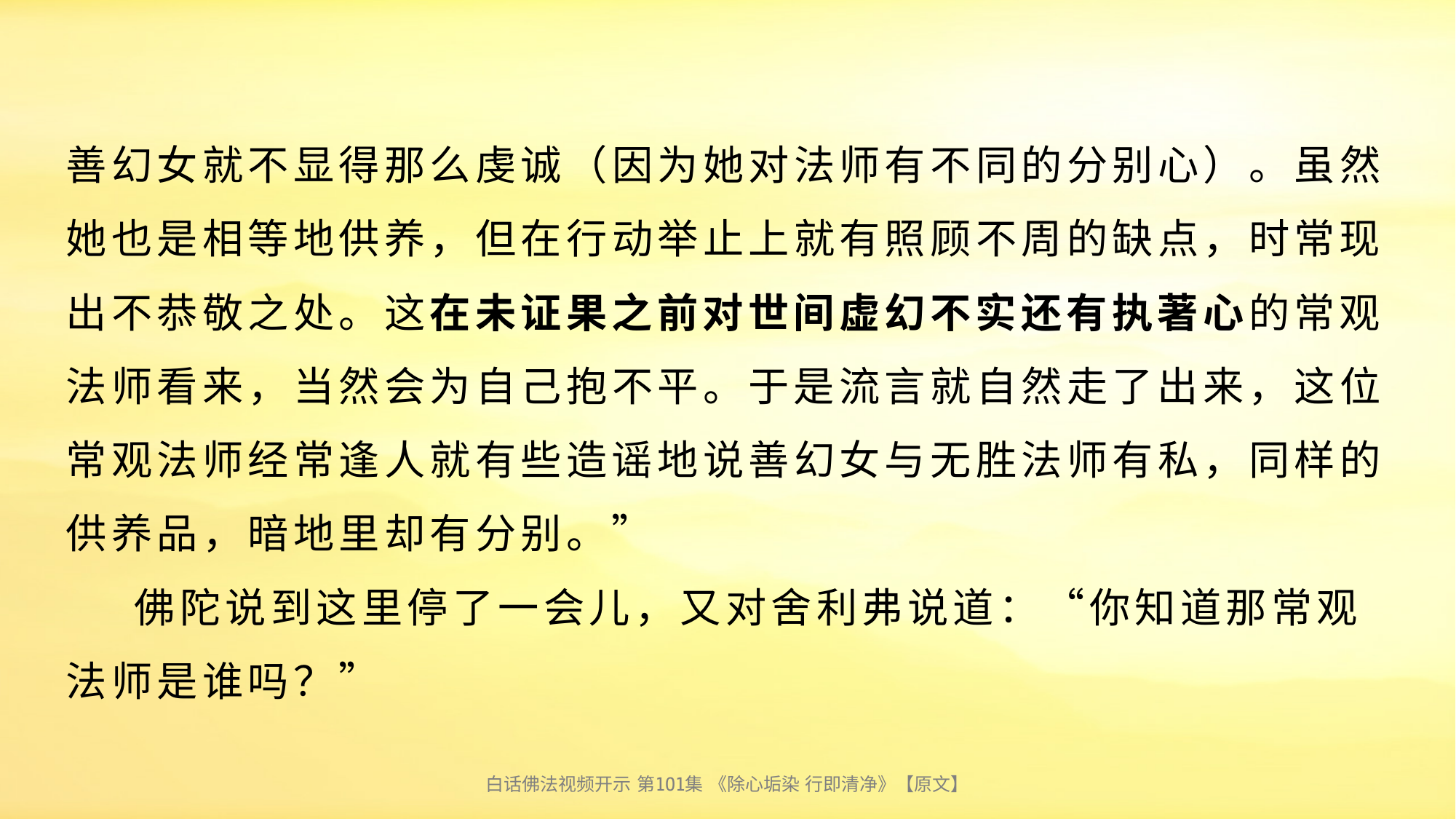

# 善幻女就不显得那么虔诚（因为她对法师有不同的分别心）。虽然她也是相等地供养，但在行动举止上就有照顾不周的缺点，时常现出不恭敬之处。这在未证果之前对世间虚幻不实还有执著心的常观法师看来，当然会为自己抱不平。于是流言就自然走了出来，这位常观法师经常逢人就有些造谣地说善幻女与无胜法师有私，同样的供养品，暗地里却有分别。” 佛陀说到这里停了一会儿，又对舍利弗说道：“你知道那常观法师是谁吗？”
白话佛法视频开示 第101集 《除心垢染 行即清净》【原文】